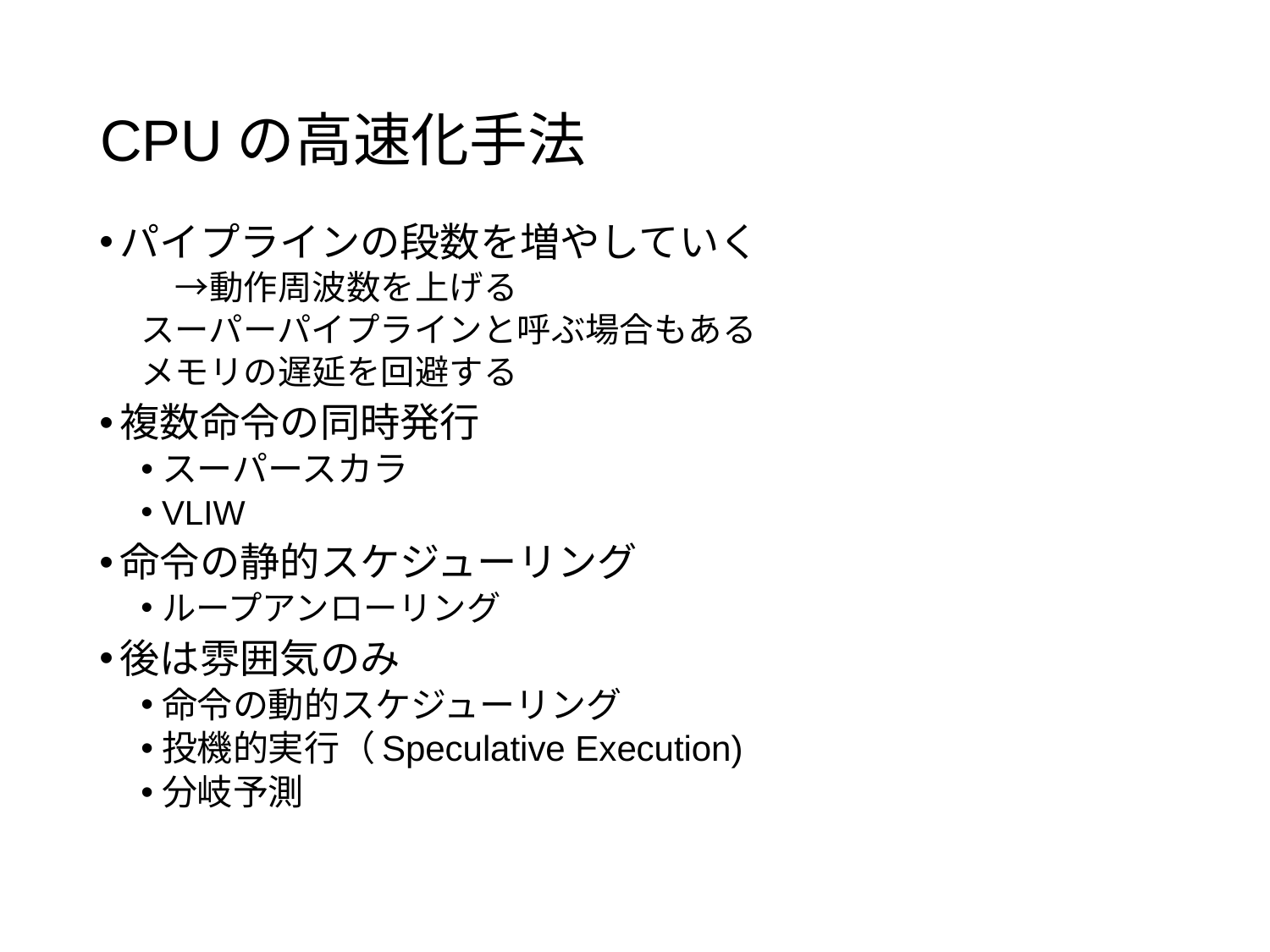

# CPUの高速化手法
パイプラインの段数を増やしていく
　→動作周波数を上げる
スーパーパイプラインと呼ぶ場合もある
メモリの遅延を回避する
複数命令の同時発行
スーパースカラ
VLIW
命令の静的スケジューリング
ループアンローリング
後は雰囲気のみ
命令の動的スケジューリング
投機的実行（Speculative Execution)
分岐予測